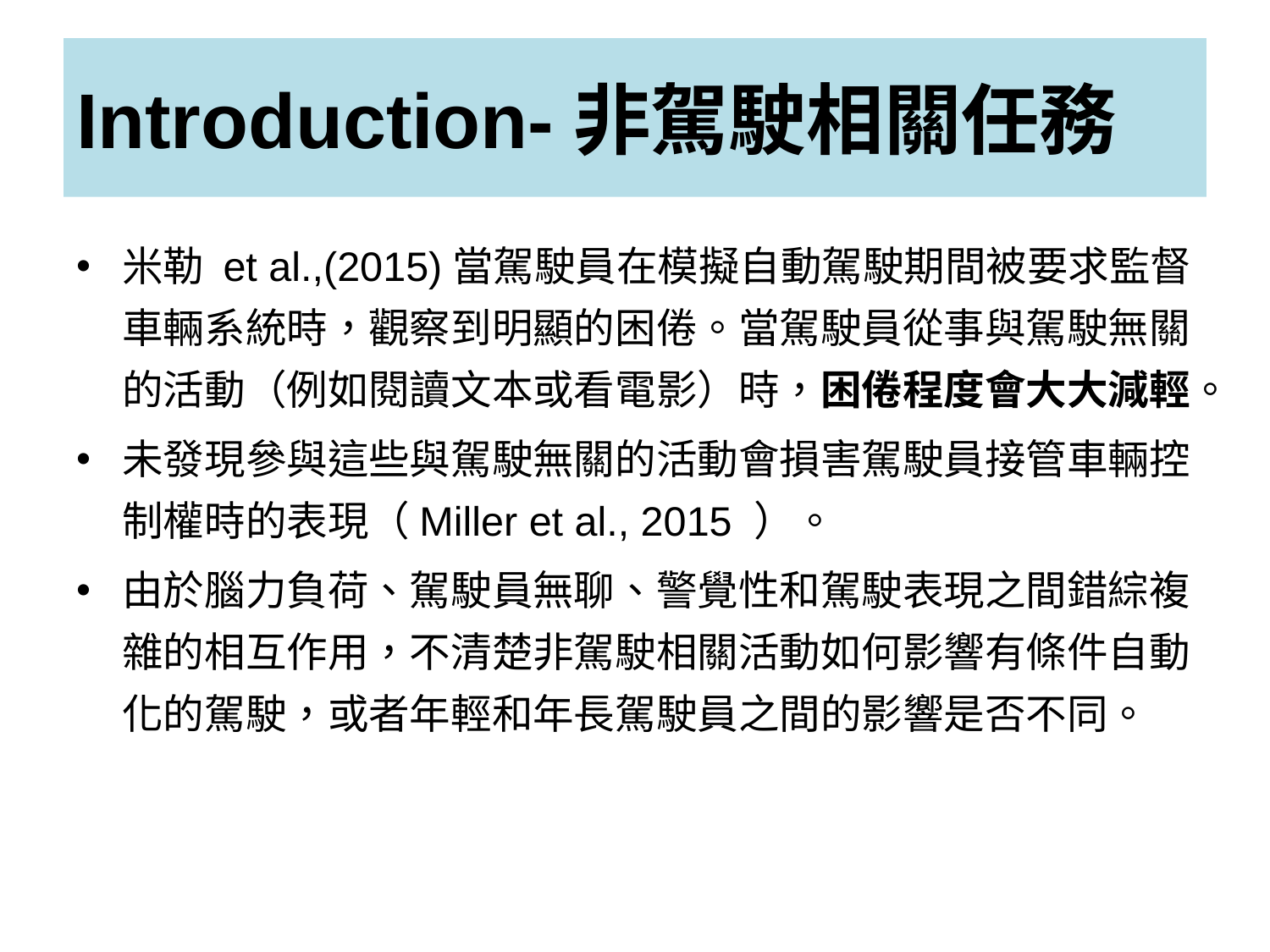

# Introduction-非駕駛相關任務
米勒 et al.,(2015)當駕駛員在模擬自動駕駛期間被要求監督車輛系統時，觀察到明顯的困倦。當駕駛員從事與駕駛無關的活動（例如閱讀文本或看電影）時，困倦程度會大大減輕。
未發現參與這些與駕駛無關的活動會損害駕駛員接管車輛控制權時的表現（Miller et al., 2015 ）。
由於腦力負荷、駕駛員無聊、警覺性和駕駛表現之間錯綜複雜的相互作用，不清楚非駕駛相關活動如何影響有條件自動化的駕駛，或者年輕和年長駕駛員之間的影響是否不同。